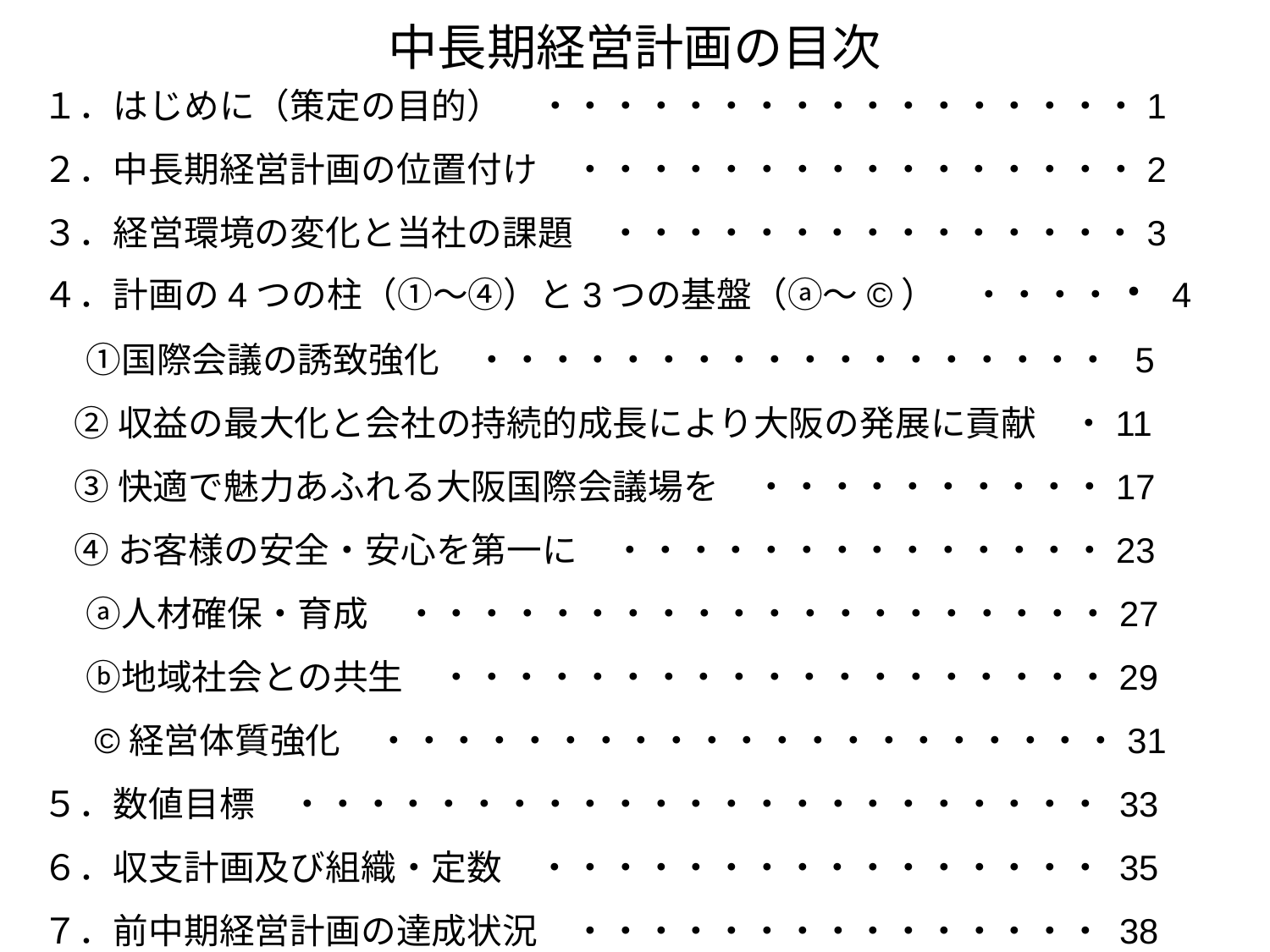

# 中長期経営計画の目次
１．はじめに（策定の目的）　・・・・・・・・・・・・・・・・・1
２．中長期経営計画の位置付け　・・・・・・・・・・・・・・・・2
３．経営環境の変化と当社の課題　・・・・・・・・・・・・・・・3
４．計画の4つの柱（①～④）と3つの基盤（ⓐ～©）　・・・・・ 4
　 ①国際会議の誘致強化　・・・・・・・・・・・・・・・・・・  5
    ②収益の最大化と会社の持続的成長により大阪の発展に貢献　・11
    ③快適で魅力あふれる大阪国際会議場を　・・・・・・・・・・17
    ④お客様の安全・安心を第一に　・・・・・・・・・・・・・・23
　 ⓐ人材確保・育成　・・・・・・・・・・・・・・・・・・・・27
　 ⓑ地域社会との共生　・・・・・・・・・・・・・・・・・・・29
　 ©経営体質強化　・・・・・・・・・・・・・・・・・・・・・31
５．数値目標　・・・・・・・・・・・・・・・・・・・・・・・ 33
６．収支計画及び組織・定数　・・・・・・・・・・・・・・・・ 35
７．前中期経営計画の達成状況　・・・・・・・・・・・・・・・ 38